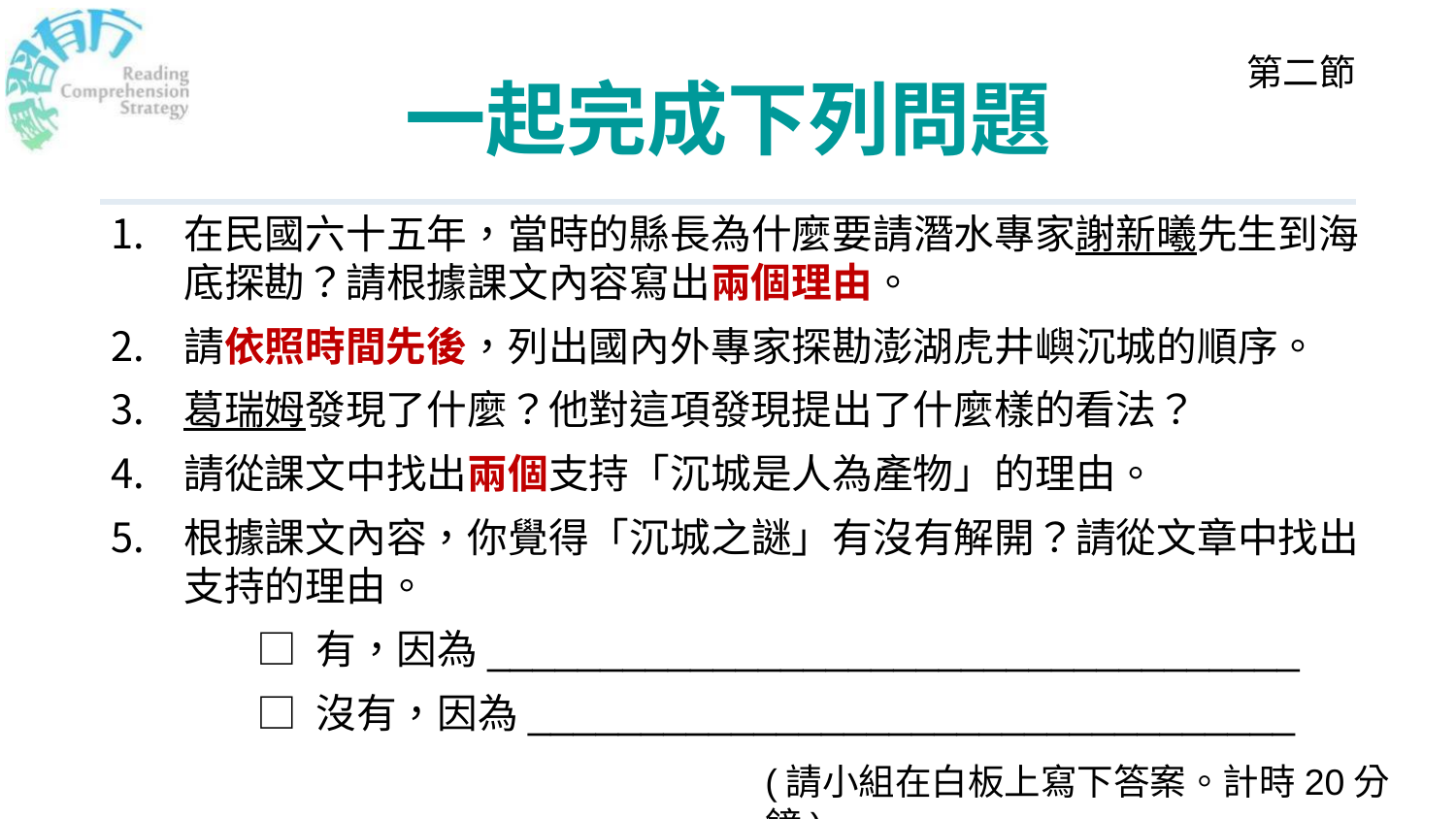

第二節
# 一起完成下列問題
在民國六十五年，當時的縣長為什麼要請潛水專家謝新曦先生到海底探勘？請根據課文內容寫出兩個理由。
請依照時間先後，列出國內外專家探勘澎湖虎井嶼沉城的順序。
葛瑞姆發現了什麼？他對這項發現提出了什麼樣的看法？
請從課文中找出兩個支持「沉城是人為產物」的理由。
根據課文內容，你覺得「沉城之謎」有沒有解開？請從文章中找出支持的理由。
	□ 有，因為____________________________________
	□ 沒有，因為__________________________________
(請小組在白板上寫下答案。計時20分鐘)